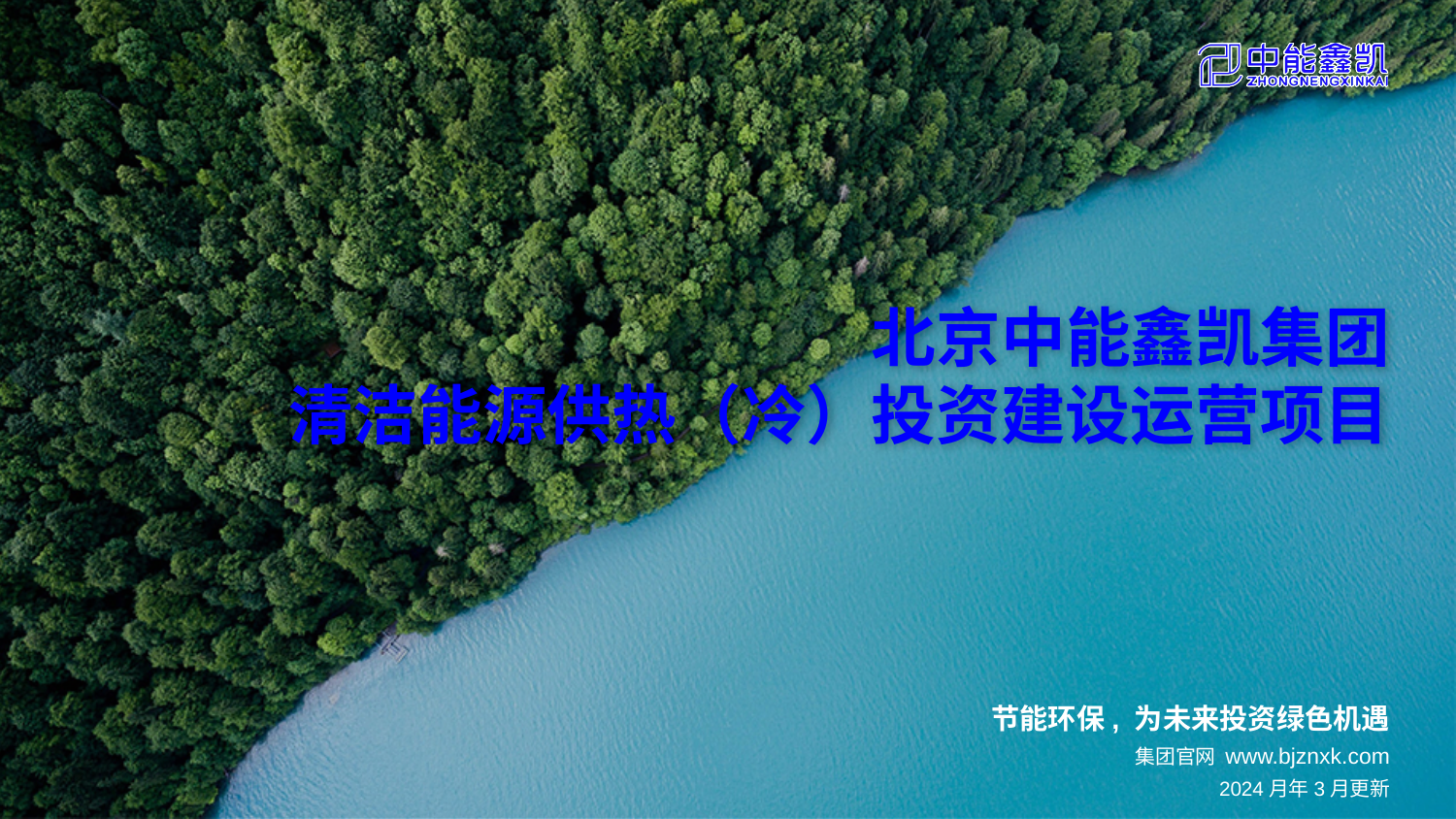

# 北京中能鑫凯集团 清洁能源供热（冷）投资建设运营项目
节能环保, 为未来投资绿色机遇
集团官网 www.bjznxk.com
2024月年3月更新